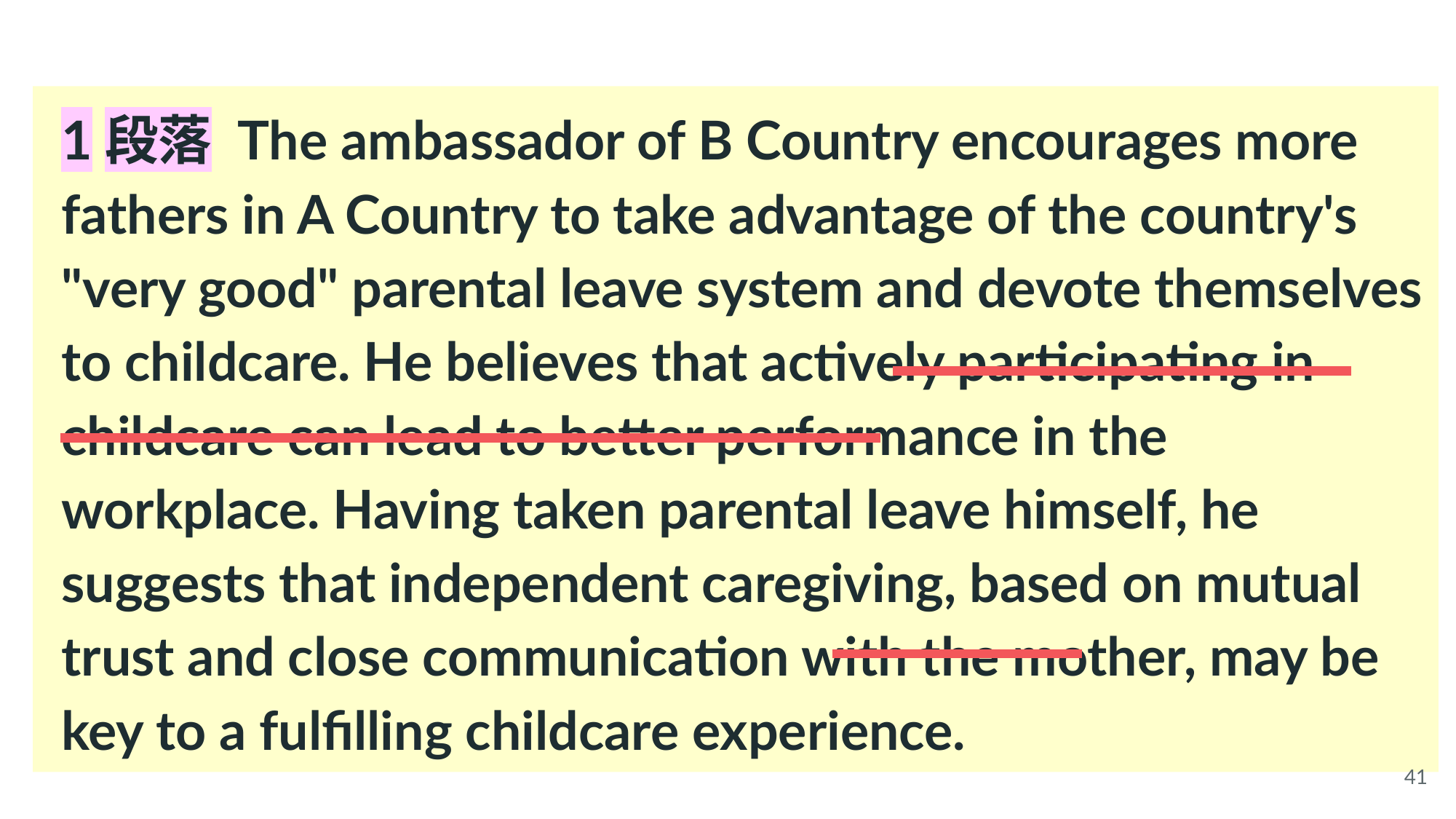

1段落 The ambassador of B Country encourages more fathers in A Country to take advantage of the country's "very good" parental leave system and devote themselves to childcare. He believes that actively participating in childcare can lead to better performance in the workplace. Having taken parental leave himself, he suggests that independent caregiving, based on mutual trust and close communication with the mother, may be key to a fulfilling childcare experience.
41